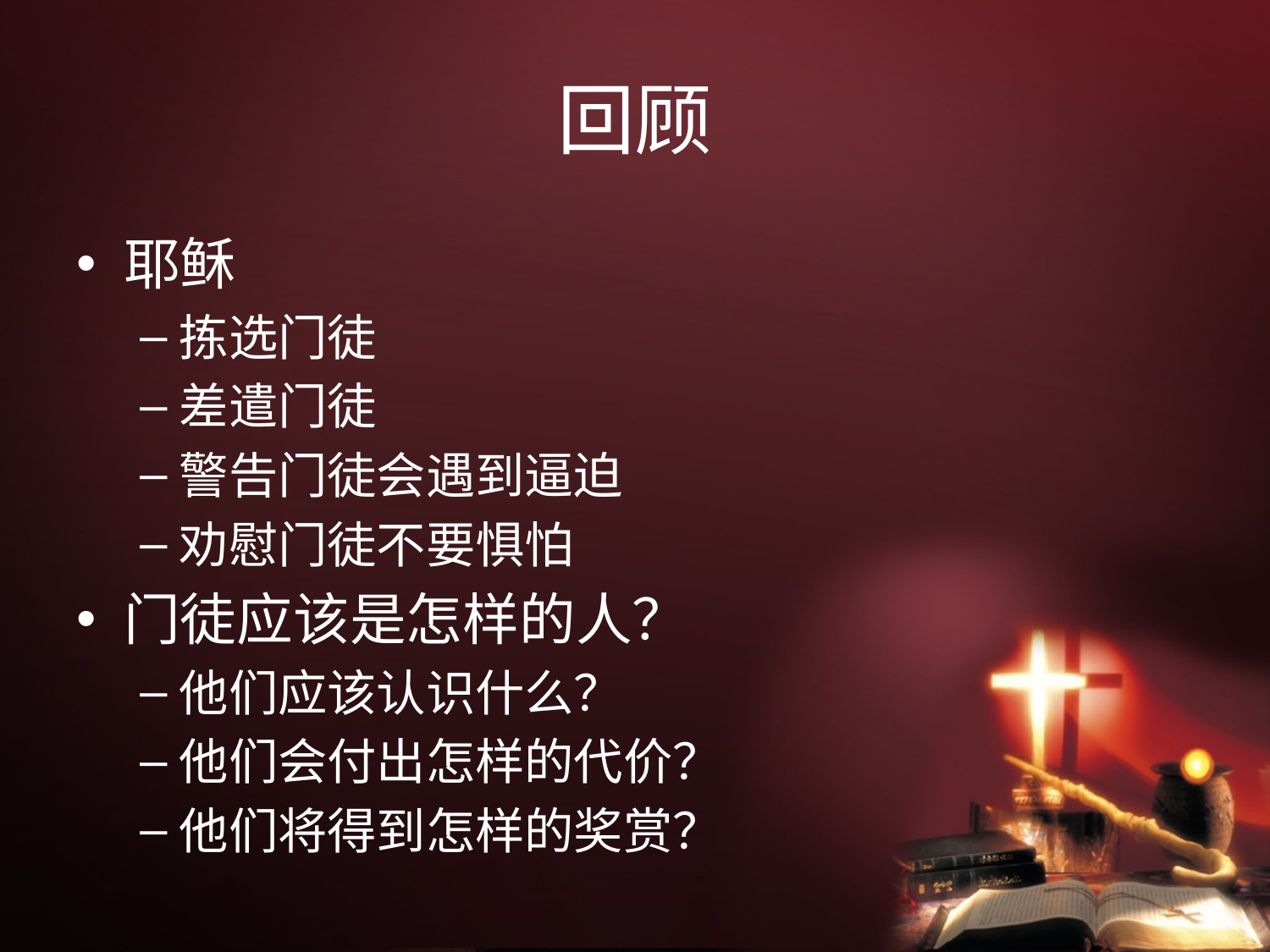

# 回顾
耶稣
拣选门徒
差遣门徒
警告门徒会遇到逼迫
劝慰门徒不要惧怕
门徒应该是怎样的人？
他们应该认识什么？
他们会付出怎样的代价？
他们将得到怎样的奖赏？